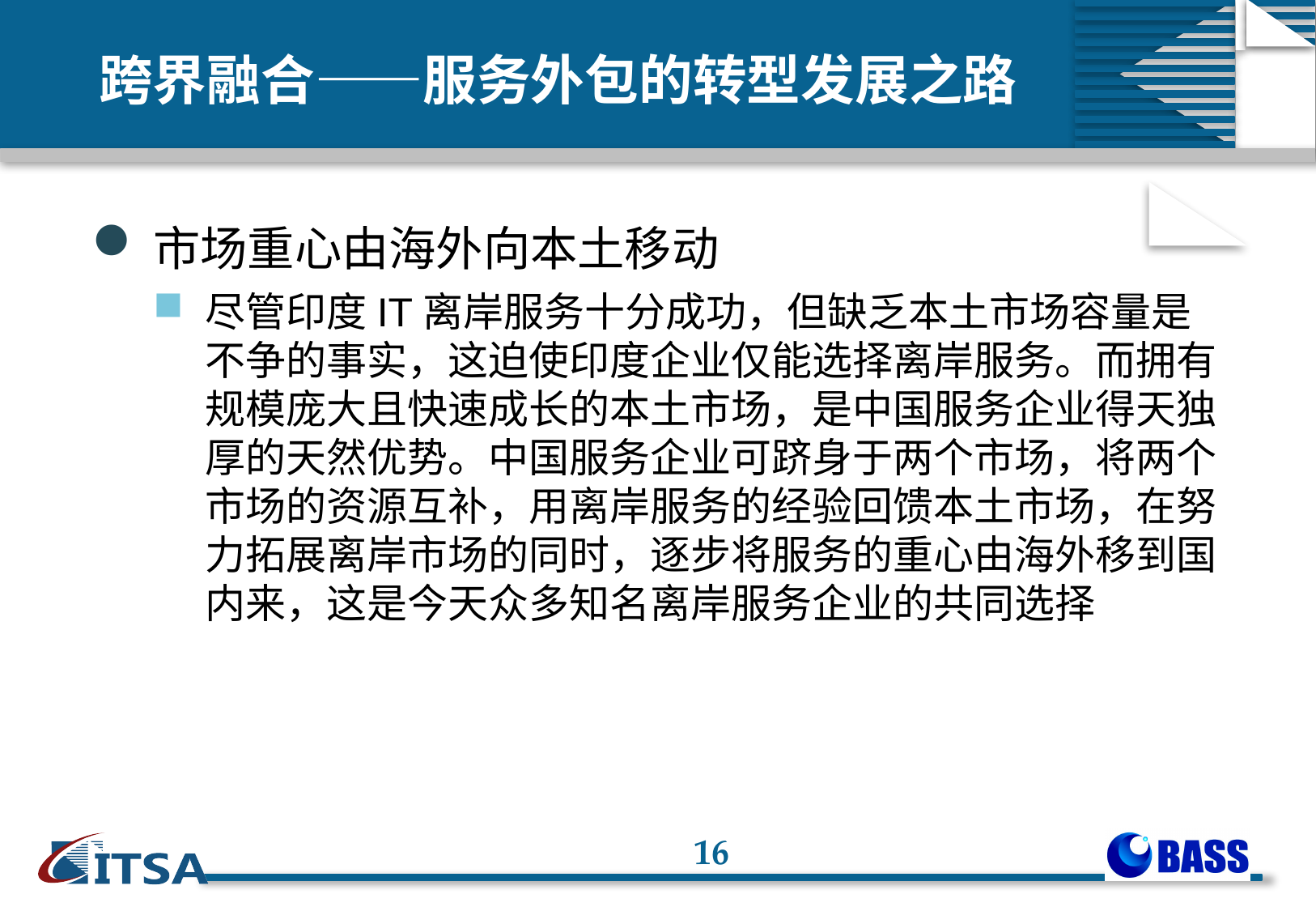

# 跨界融合——服务外包的转型发展之路
市场重心由海外向本土移动
尽管印度IT离岸服务十分成功，但缺乏本土市场容量是不争的事实，这迫使印度企业仅能选择离岸服务。而拥有规模庞大且快速成长的本土市场，是中国服务企业得天独厚的天然优势。中国服务企业可跻身于两个市场，将两个市场的资源互补，用离岸服务的经验回馈本土市场，在努力拓展离岸市场的同时，逐步将服务的重心由海外移到国内来，这是今天众多知名离岸服务企业的共同选择

16